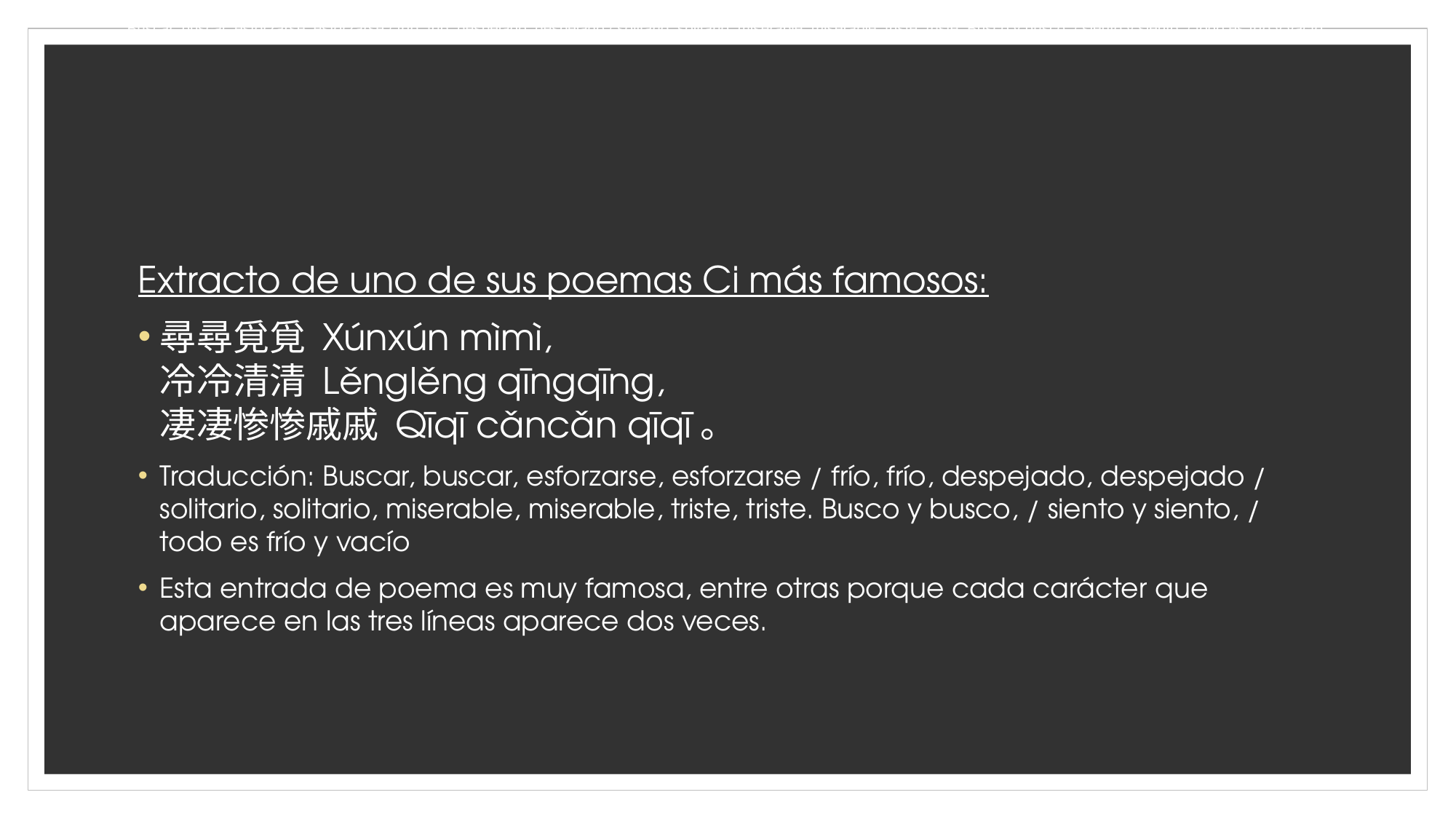

Buscar, buscar, esforzarse, esforzarse / frío, frío, despejado, despejado / solitario, solitario, miserable, miserable, triste, triste. Busco y busco, / siento y siento, / todo es frío y vacío
#
Extracto de uno de sus poemas Ci más famosos:
尋尋覓覓 Xúnxún mìmì,
冷冷清清 Lěnglěng qīngqīng,
凄凄惨惨戚戚 Qīqī cǎncǎn qīqī。
Traducción: Buscar, buscar, esforzarse, esforzarse / frío, frío, despejado, despejado / solitario, solitario, miserable, miserable, triste, triste. Busco y busco, / siento y siento, / todo es frío y vacío
Esta entrada de poema es muy famosa, entre otras porque cada carácter que aparece en las tres líneas aparece dos veces.